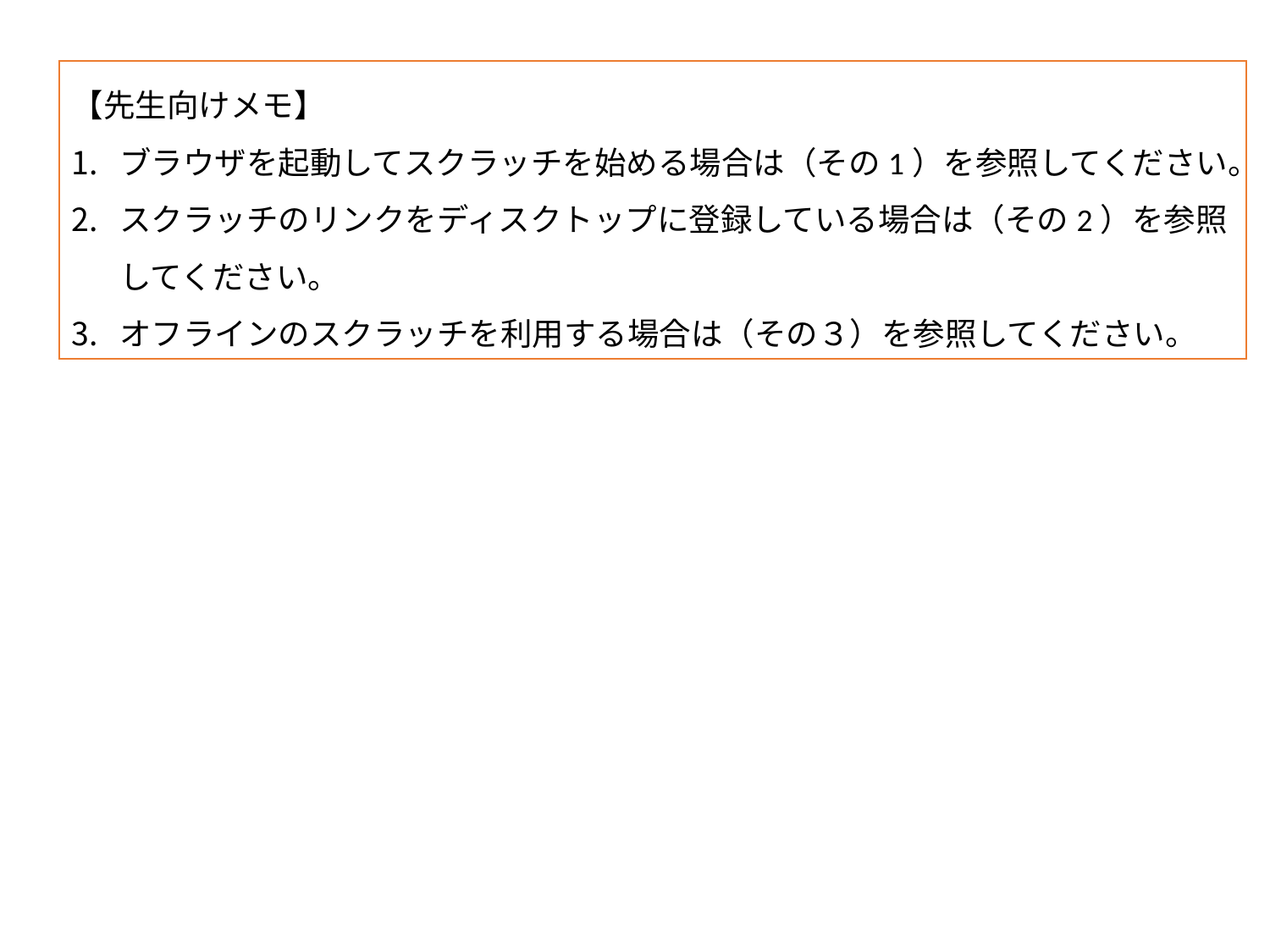

【先生向けメモ】
ブラウザを起動してスクラッチを始める場合は（その1）を参照してください。
スクラッチのリンクをディスクトップに登録している場合は（その2）を参照してください。
オフラインのスクラッチを利用する場合は（その３）を参照してください。